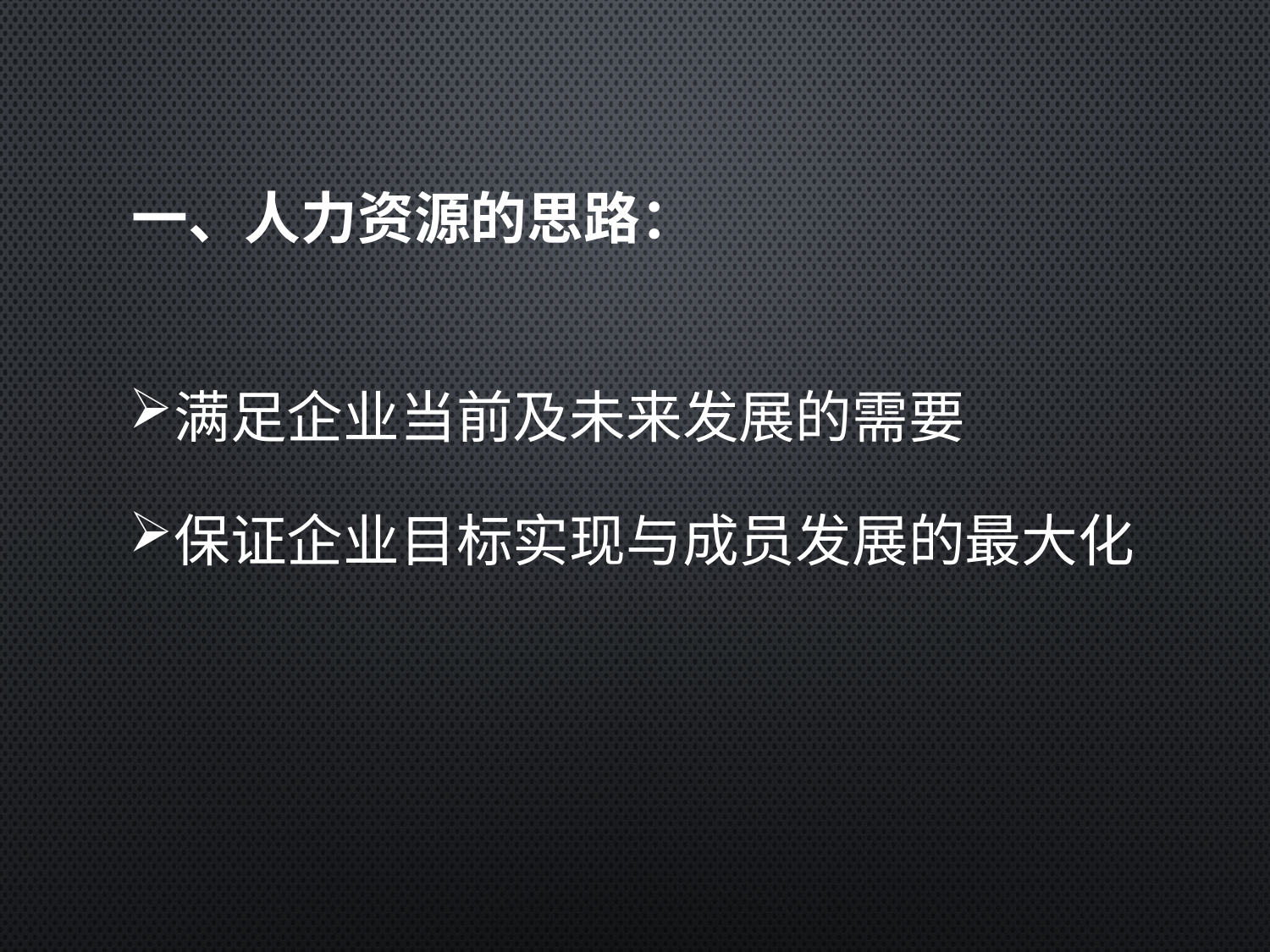

# 一、人力资源的思路：
满足企业当前及未来发展的需要
保证企业目标实现与成员发展的最大化